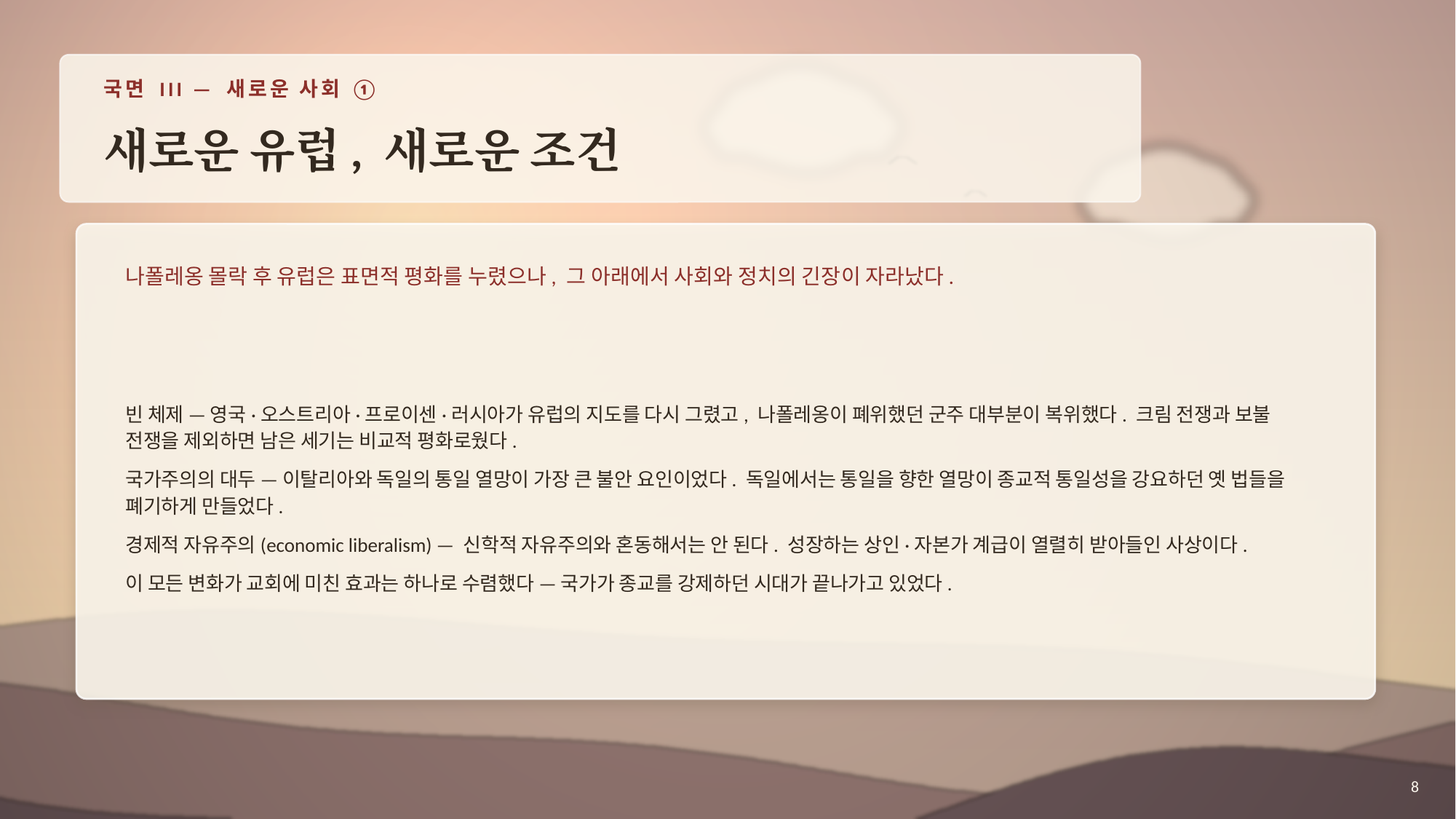

국면 III — 새로운 사회 ①
새로운 유럽, 새로운 조건

나폴레옹 몰락 후 유럽은 표면적 평화를 누렸으나, 그 아래에서 사회와 정치의 긴장이 자라났다.
빈 체제 — 영국·오스트리아·프로이센·러시아가 유럽의 지도를 다시 그렸고, 나폴레옹이 폐위했던 군주 대부분이 복위했다. 크림 전쟁과 보불 전쟁을 제외하면 남은 세기는 비교적 평화로웠다.
국가주의의 대두 — 이탈리아와 독일의 통일 열망이 가장 큰 불안 요인이었다. 독일에서는 통일을 향한 열망이 종교적 통일성을 강요하던 옛 법들을 폐기하게 만들었다.
경제적 자유주의(economic liberalism) — 신학적 자유주의와 혼동해서는 안 된다. 성장하는 상인·자본가 계급이 열렬히 받아들인 사상이다.
이 모든 변화가 교회에 미친 효과는 하나로 수렴했다 — 국가가 종교를 강제하던 시대가 끝나가고 있었다.
8